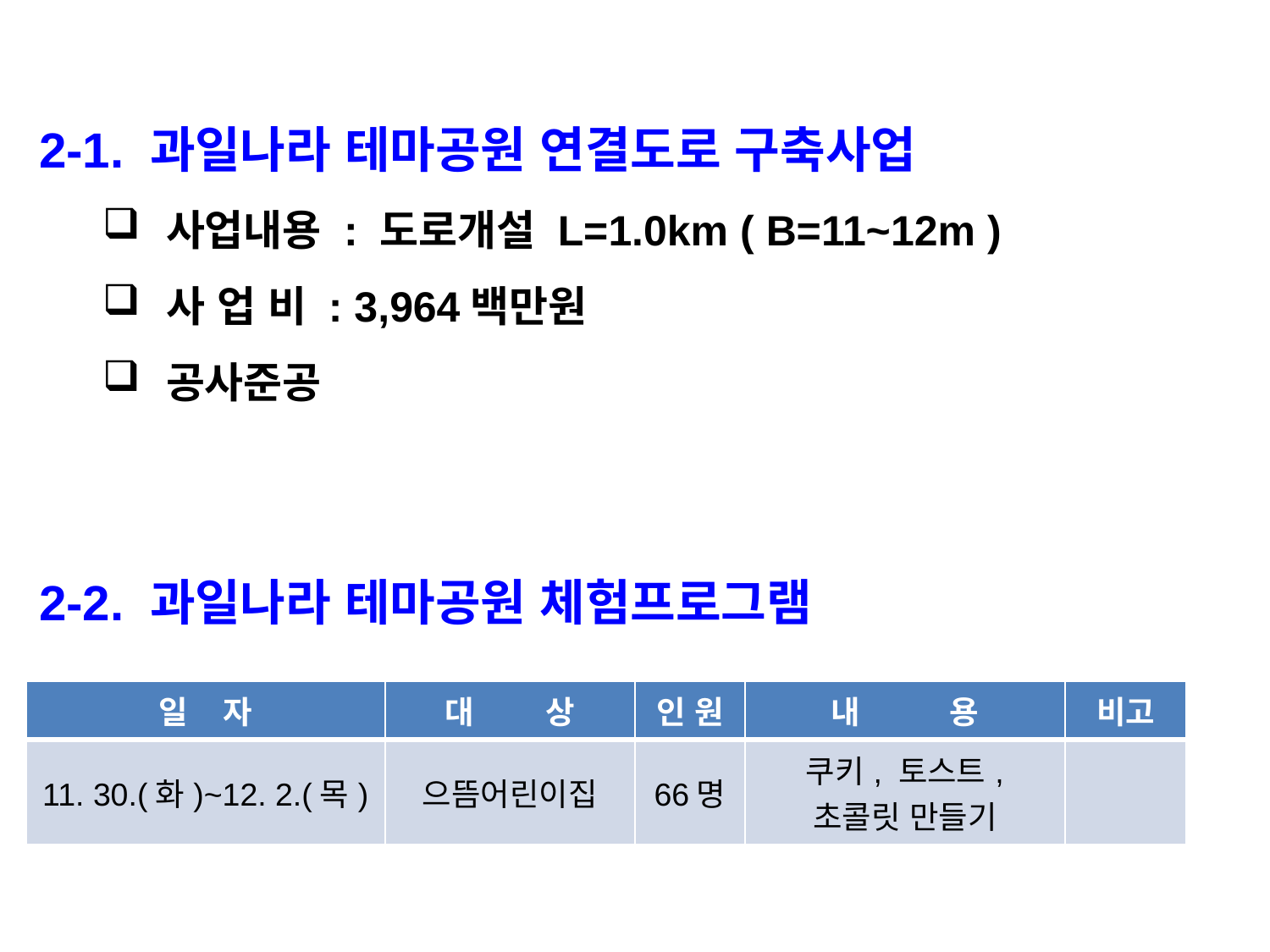

2-1. 과일나라 테마공원 연결도로 구축사업
사업내용 : 도로개설 L=1.0km ( B=11~12m )
사 업 비 : 3,964백만원
공사준공
2-2. 과일나라 테마공원 체험프로그램
| 일 자 | 대 상 | 인 원 | 내 용 | 비고 |
| --- | --- | --- | --- | --- |
| 11. 30.(화)~12. 2.(목) | 으뜸어린이집 | 66명 | 쿠키, 토스트, 초콜릿 만들기 |  |